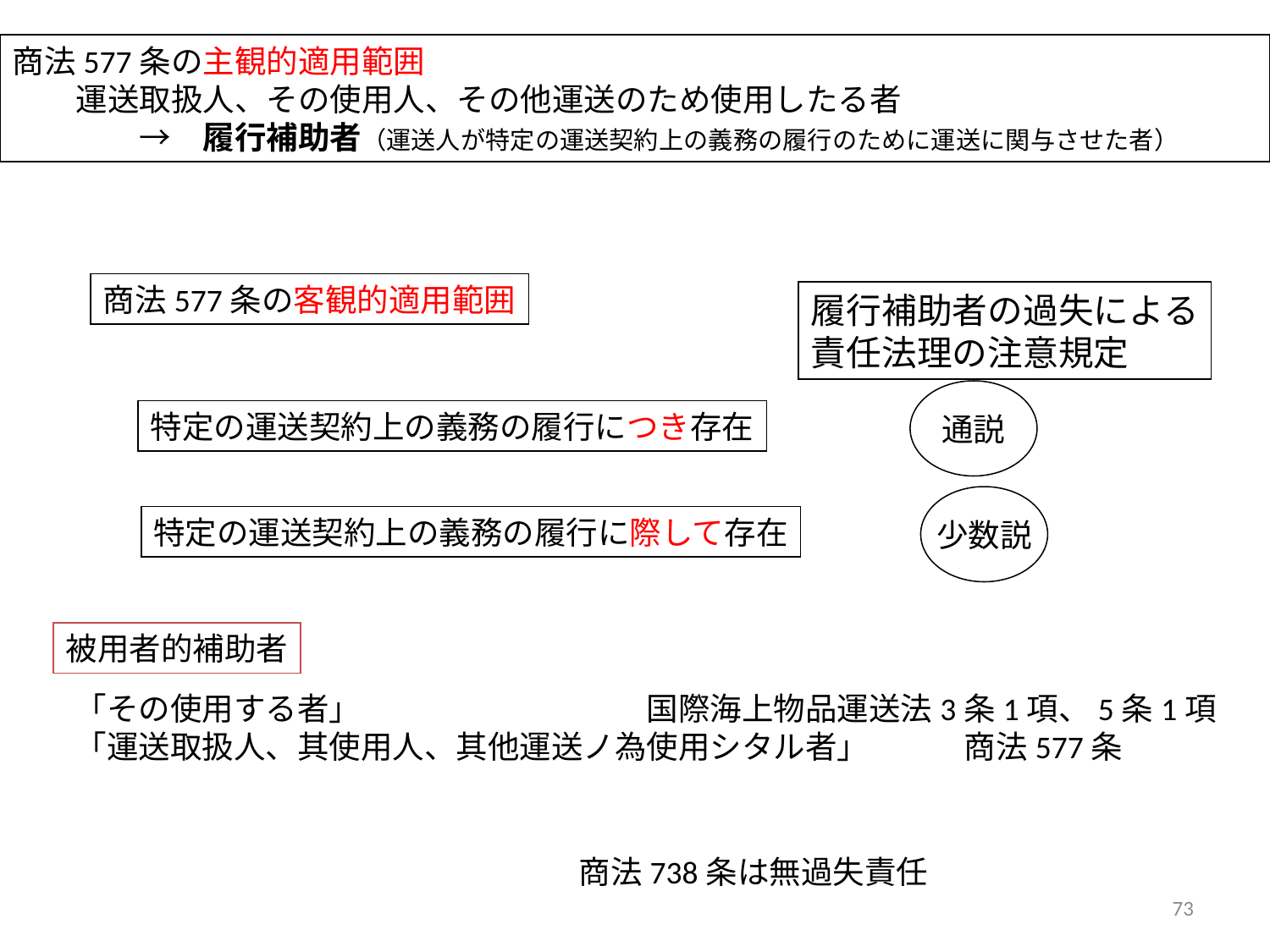

商法577条の主観的適用範囲
　　運送取扱人、その使用人、その他運送のため使用したる者
　　　　→　履行補助者（運送人が特定の運送契約上の義務の履行のために運送に関与させた者）
商法577条の客観的適用範囲
履行補助者の過失による
責任法理の注意規定
通説
特定の運送契約上の義務の履行につき存在
少数説
特定の運送契約上の義務の履行に際して存在
被用者的補助者
「その使用する者」　　　　　　　　　国際海上物品運送法3条1項、5条1項
「運送取扱人、其使用人、其他運送ノ為使用シタル者」　　　商法577条
商法738条は無過失責任
73